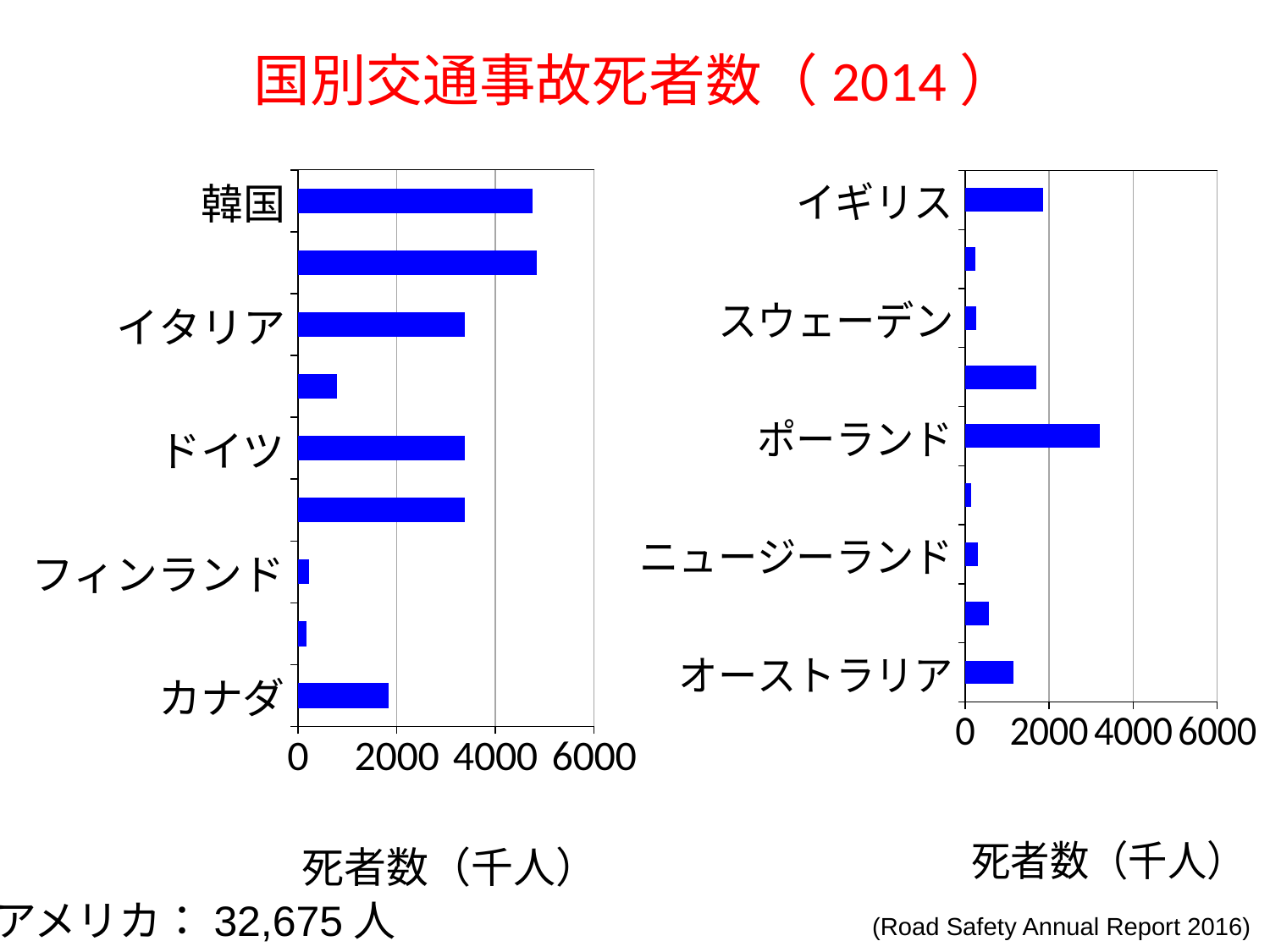

# 国別交通事故死者数（2014）

### Chart

| Category | 系列 1 |
|---|---|
| オーストラリア | 1155.0 |
| オランダ | 570.0 |
| ニュージーランド | 295.0 |
| ノルウェイ | 147.0 |
| ポーランド | 3202.0 |
| スペイン | 1688.0 |
| スウェーデン | 270.0 |
| スイス | 243.0 |
| イギリス | 1854.0 |

### Chart

| Category |  |
|---|---|
| カナダ | 1834.0 |
| デンマーク | 182.0 |
| フィンランド | 229.0 |
| フランス | 3384.0 |
| ドイツ | 3377.0 |
| ギリシャ | 795.0 |
| イタリア | 3381.0 |
| 日本 | 4838.0 |
| 韓国 | 4762.0 |
アメリカ：32,675人
(Road Safety Annual Report 2016)